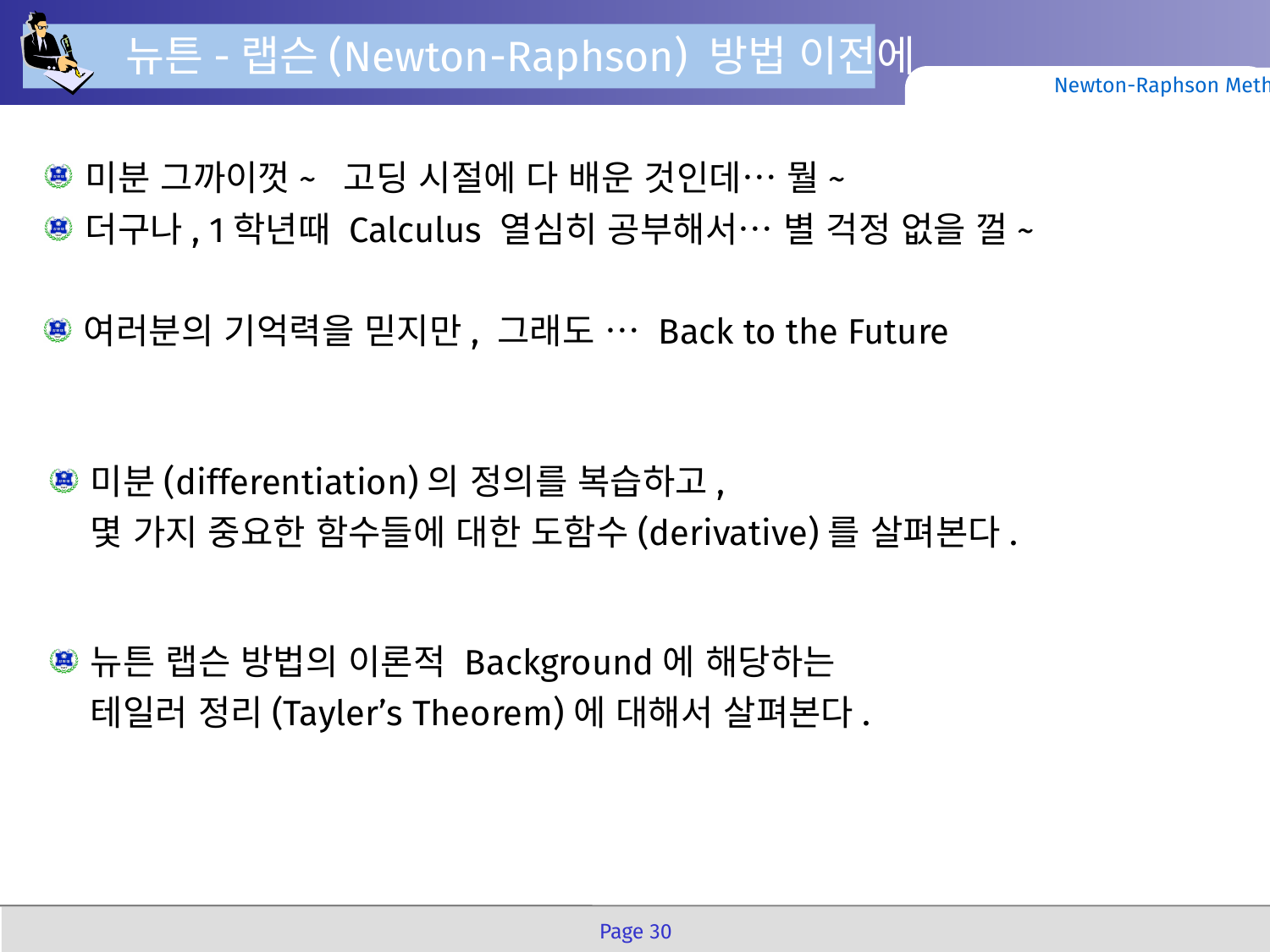

뉴튼-랩슨(Newton-Raphson) 방법 이전에
Newton-Raphson Method
미분 그까이껏~  고딩 시절에 다 배운 것인데… 뭘~
더구나, 1학년때 Calculus 열심히 공부해서… 별 걱정 없을 껄~
여러분의 기억력을 믿지만, 그래도 … Back to the Future
미분(differentiation)의 정의를 복습하고,
몇 가지 중요한 함수들에 대한 도함수(derivative)를 살펴본다.

뉴튼 랩슨 방법의 이론적 Background에 해당하는
테일러 정리(Tayler’s Theorem)에 대해서 살펴본다.
Page 30